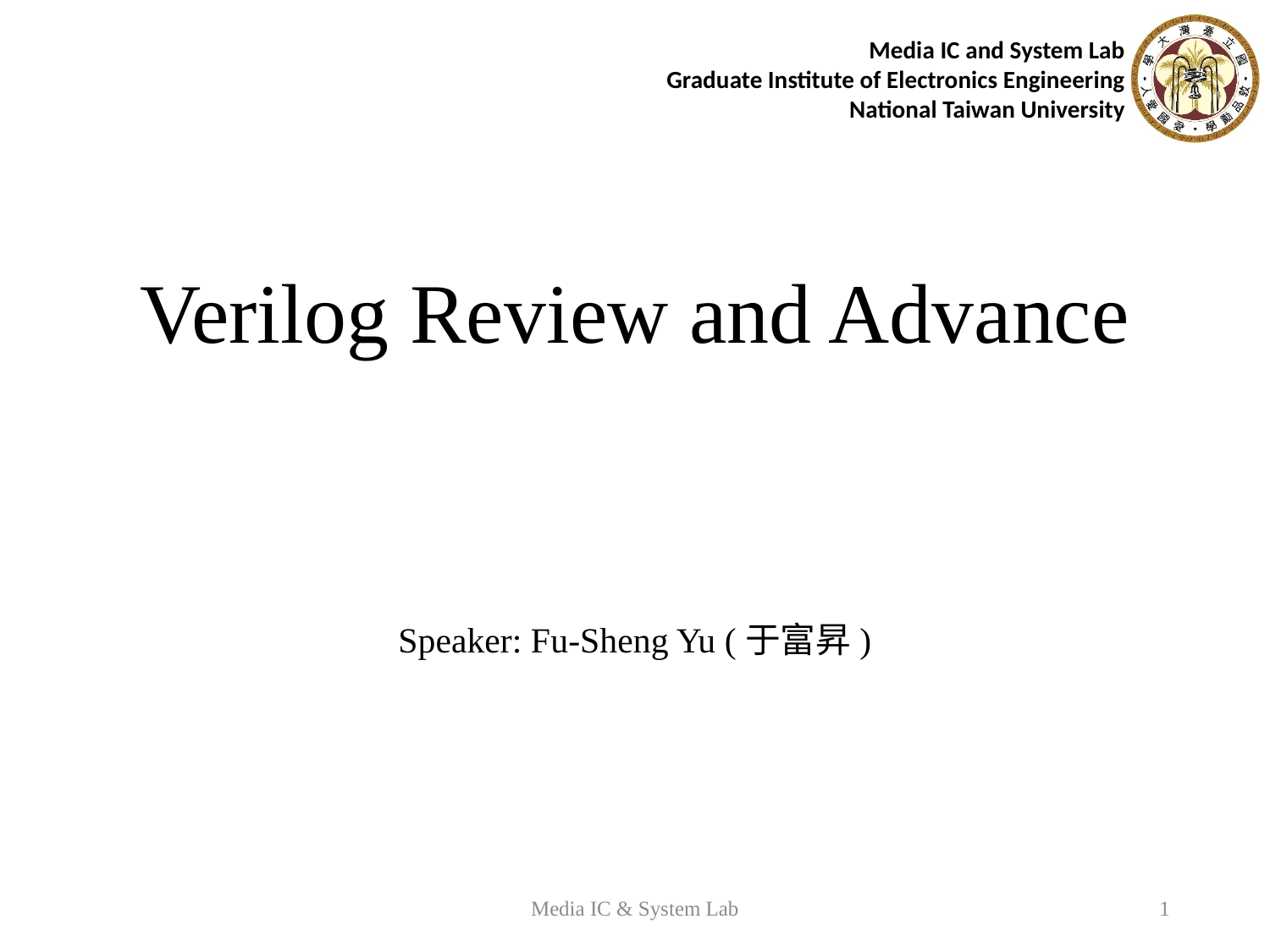

Verilog Review and Advance

Speaker: Fu-Sheng Yu (于富昇)
Media IC & System Lab
1